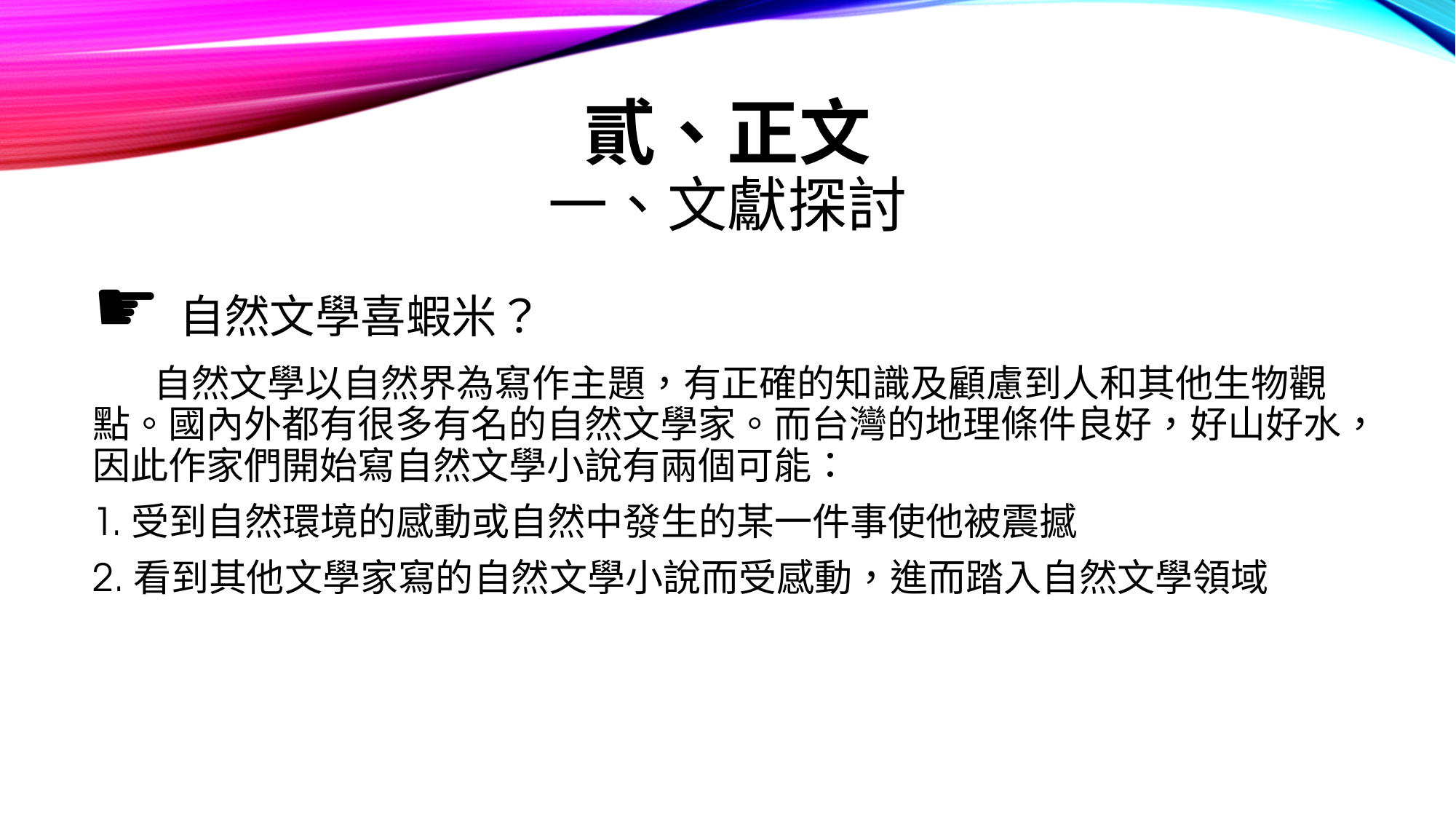

# 貳、正文 一、文獻探討
☛自然文學喜蝦米？
        自然文學以自然界為寫作主題，有正確的知識及顧慮到人和其他生物觀點。國內外都有很多有名的自然文學家。而台灣的地理條件良好，好山好水，因此作家們開始寫自然文學小說有兩個可能：
1.受到自然環境的感動或自然中發生的某一件事使他被震撼
2.看到其他文學家寫的自然文學小說而受感動，進而踏入自然文學領域